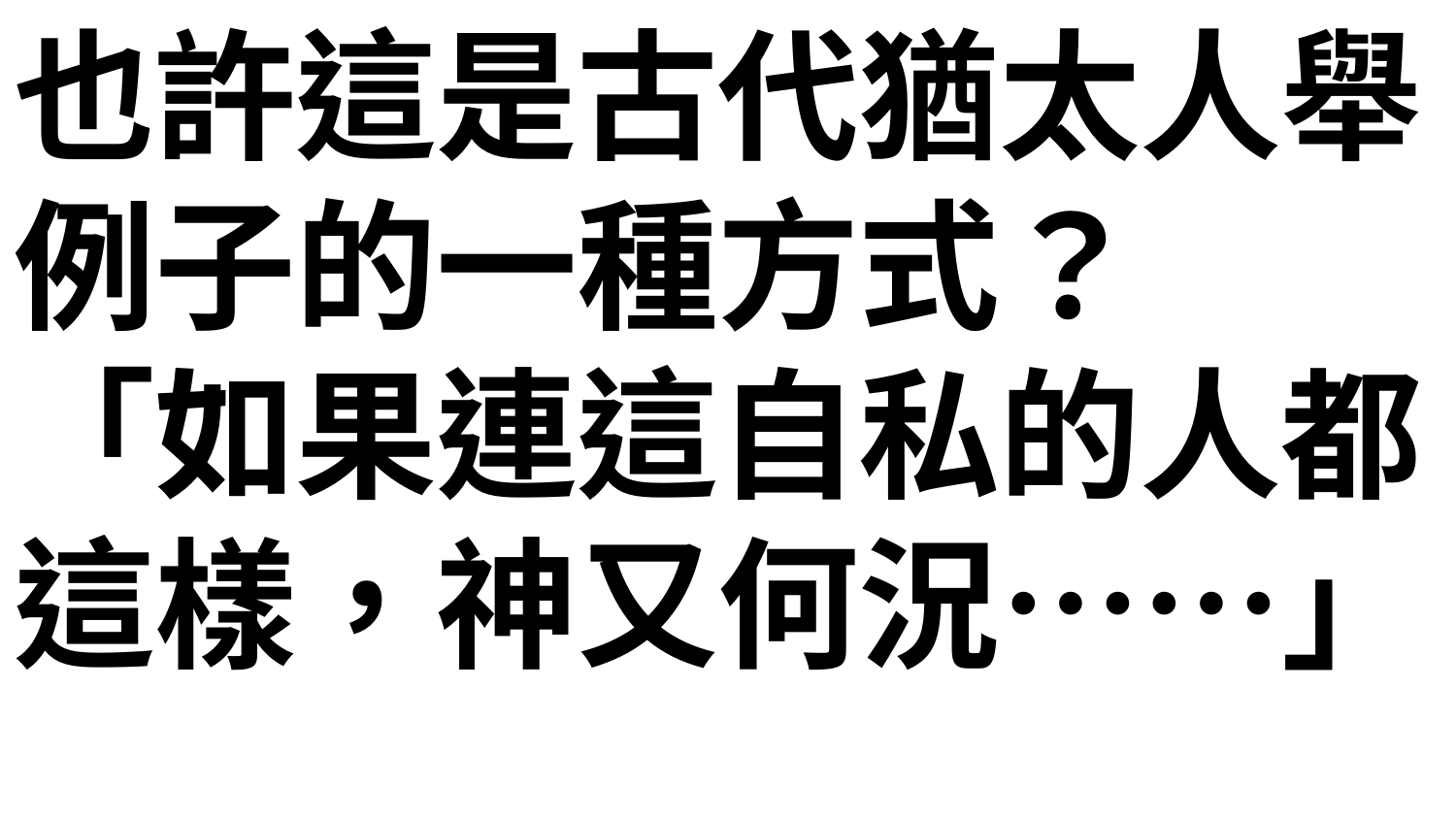

也許這是古代猶太人舉例子的一種方式？ 「如果連這自私的人都這樣，神又何況……」